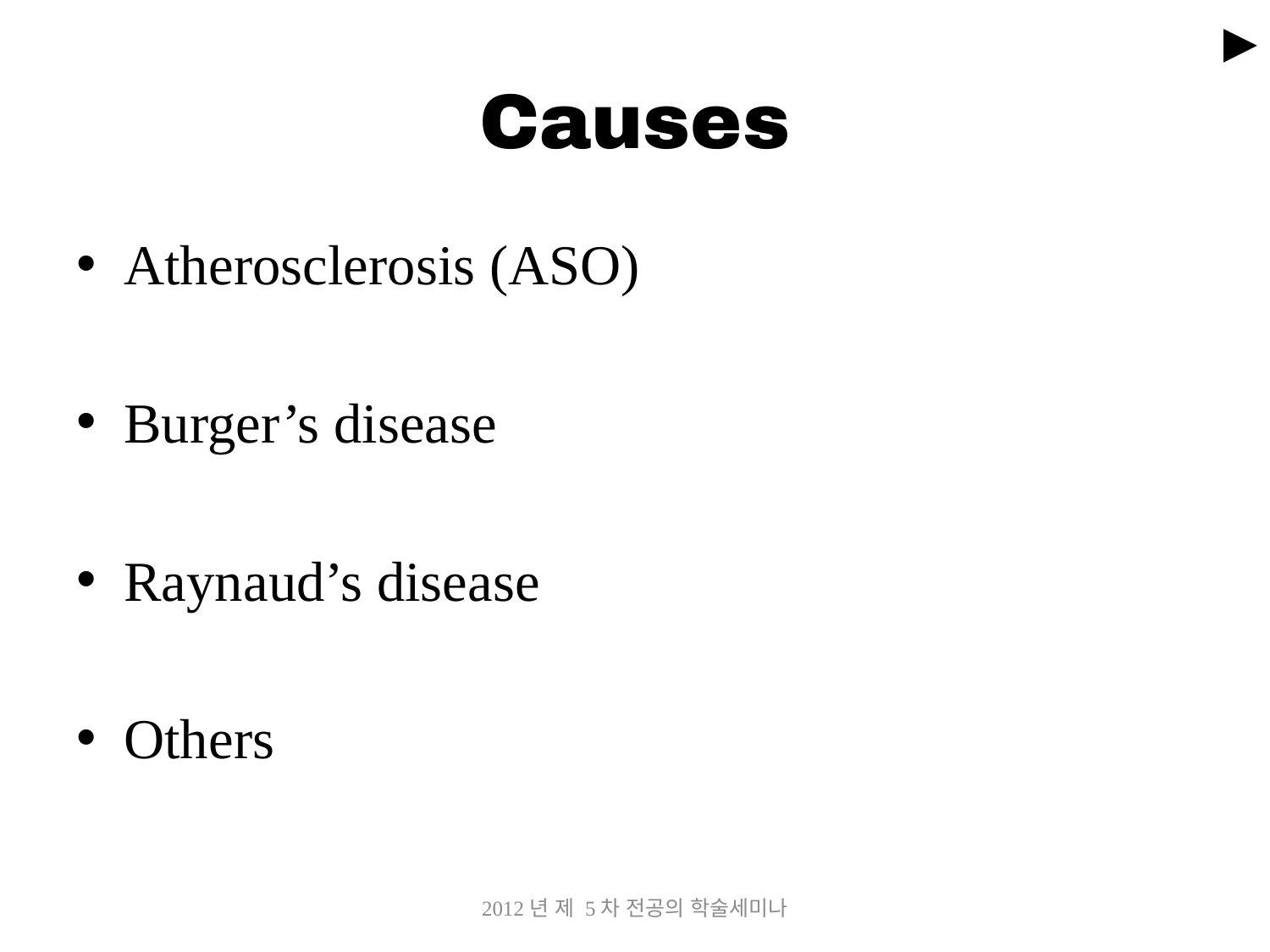

►
# Causes
Atherosclerosis (ASO)

Burger’s disease

Raynaud’s disease

Others

2012년 제 5차 전공의 학술세미나